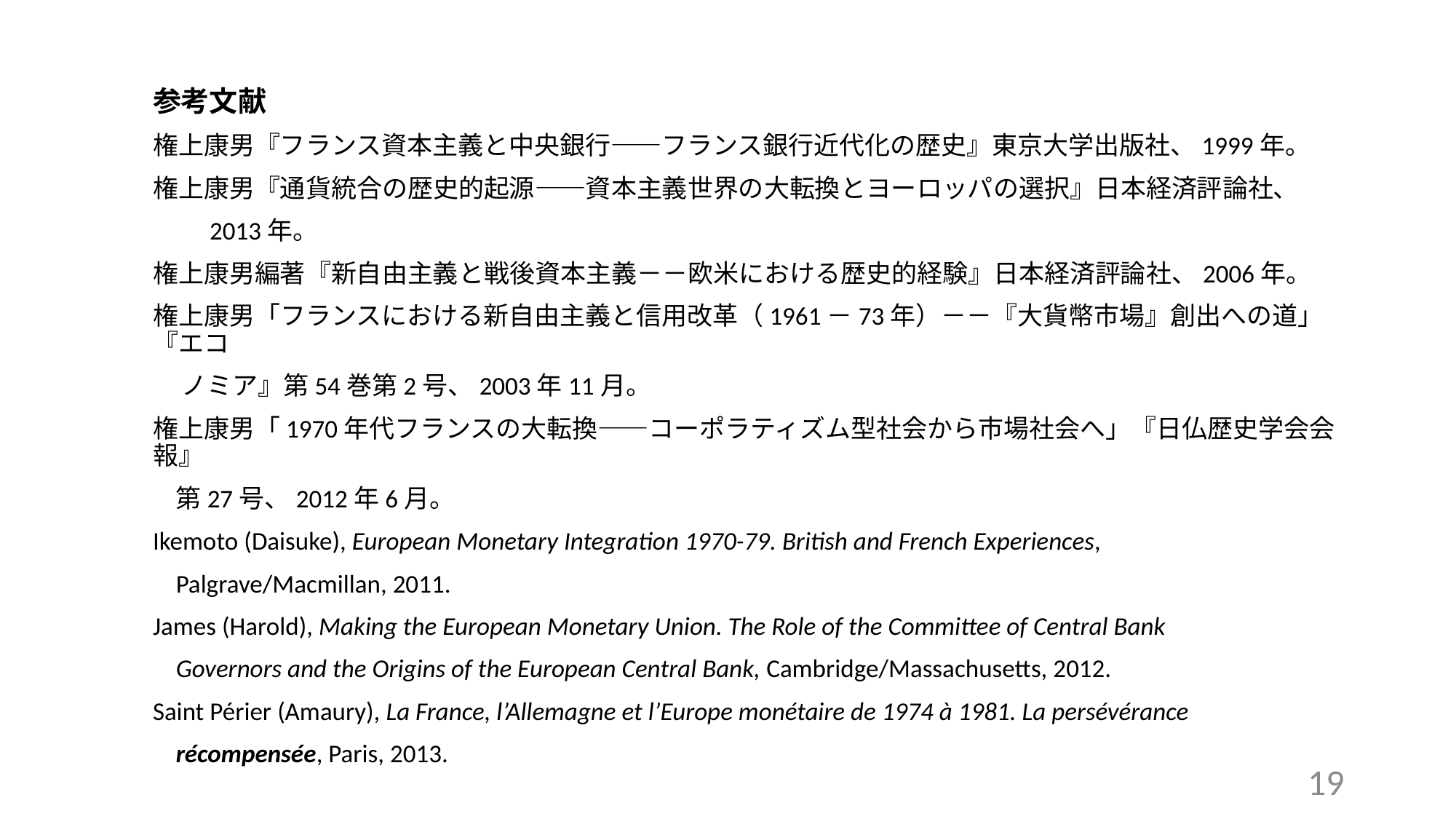

参考文献
権上康男『フランス資本主義と中央銀行――フランス銀行近代化の歴史』東京大学出版社、1999年。
権上康男『通貨統合の歴史的起源――資本主義世界の大転換とヨーロッパの選択』日本経済評論社、
　　2013年。
権上康男編著『新自由主義と戦後資本主義－－欧米における歴史的経験』日本経済評論社、2006年。
権上康男「フランスにおける新自由主義と信用改革（1961－73年）－－『大貨幣市場』創出への道」『エコ
    ノミア』第54巻第2号、2003年11月。
権上康男「1970年代フランスの大転換――コーポラティズム型社会から市場社会へ」『日仏歴史学会会報』
   第27号、2012年6月。
Ikemoto (Daisuke), European Monetary Integration 1970-79. British and French Experiences,
    Palgrave/Macmillan, 2011.
James (Harold), Making the European Monetary Union. The Role of the Committee of Central Bank
    Governors and the Origins of the European Central Bank, Cambridge/Massachusetts, 2012.
Saint Périer (Amaury), La France, l’Allemagne et l’Europe monétaire de 1974 à 1981. La persévérance
    récompensée, Paris, 2013.

19